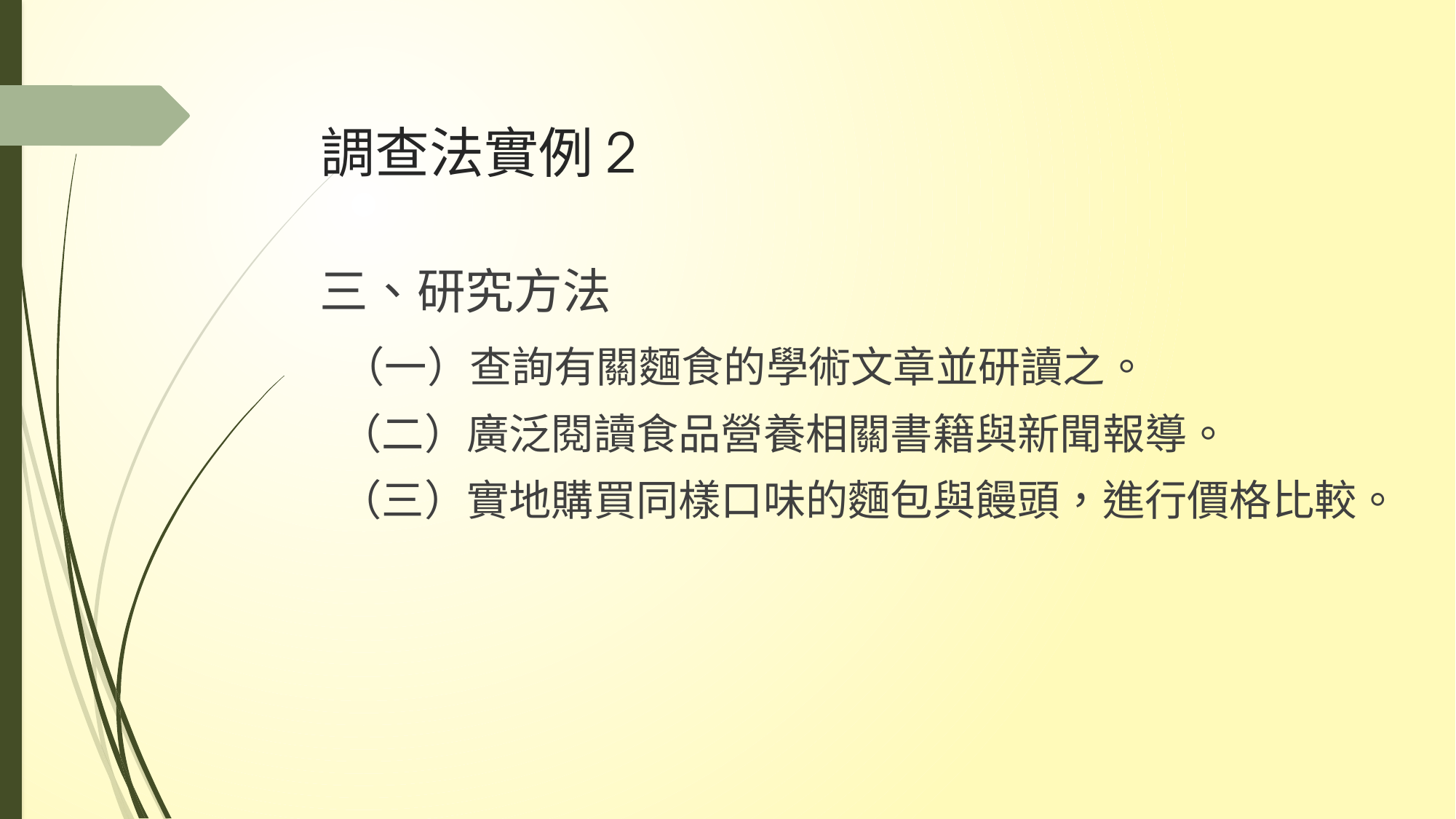

# 調查法實例2
三、研究方法
 （一）查詢有關麵食的學術文章並研讀之。
 （二）廣泛閱讀食品營養相關書籍與新聞報導。
 （三）實地購買同樣口味的麵包與饅頭，進行價格比較。